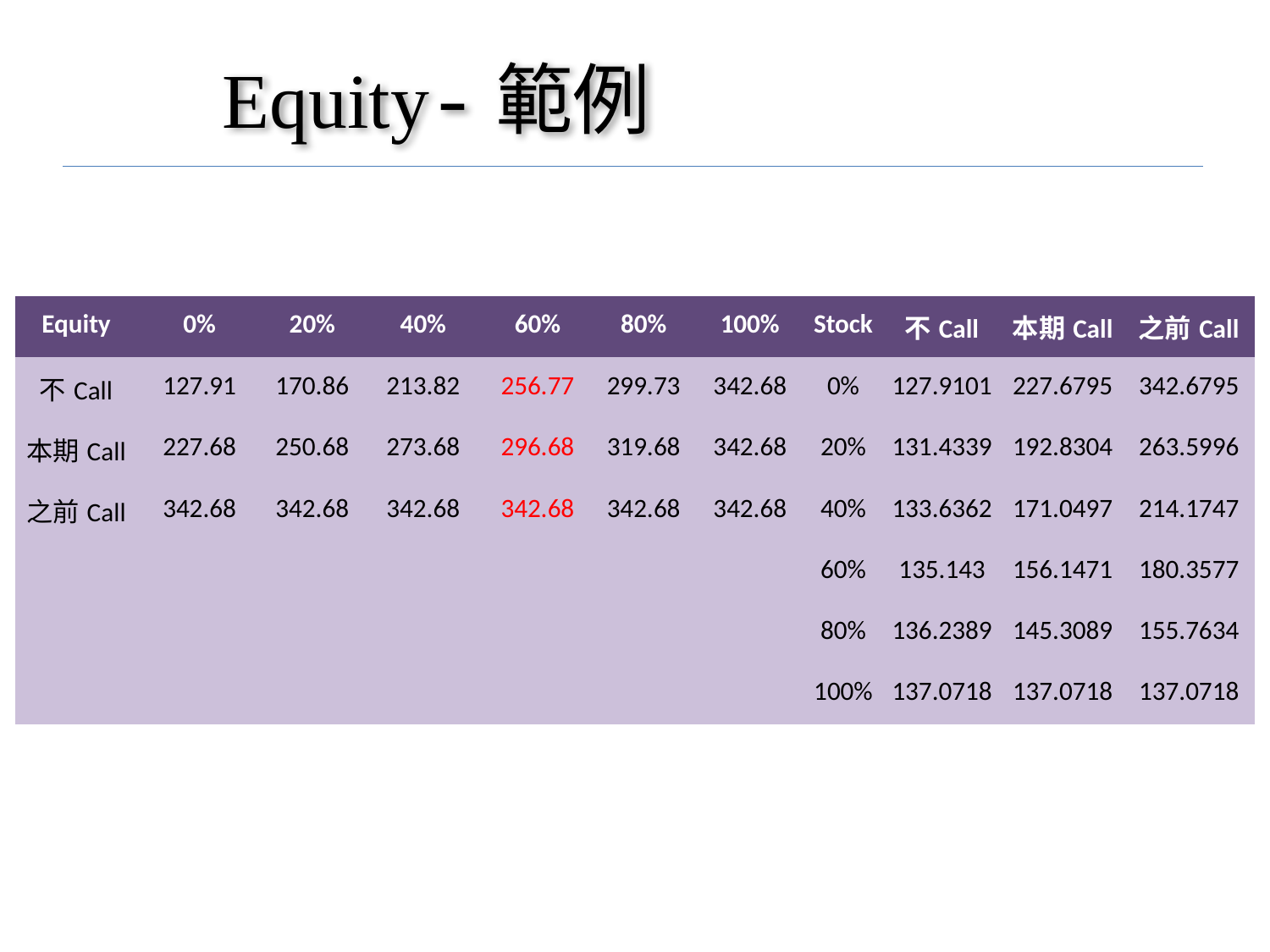

# Equity-範例
| Equity | 0% | 20% | 40% | 60% | 80% | 100% | Stock | 不Call | 本期Call | 之前Call |
| --- | --- | --- | --- | --- | --- | --- | --- | --- | --- | --- |
| 不Call | 127.91 | 170.86 | 213.82 | 256.77 | 299.73 | 342.68 | 0% | 127.9101 | 227.6795 | 342.6795 |
| 本期Call | 227.68 | 250.68 | 273.68 | 296.68 | 319.68 | 342.68 | 20% | 131.4339 | 192.8304 | 263.5996 |
| 之前Call | 342.68 | 342.68 | 342.68 | 342.68 | 342.68 | 342.68 | 40% | 133.6362 | 171.0497 | 214.1747 |
|  |  |  |  |  |  |  | 60% | 135.143 | 156.1471 | 180.3577 |
|  |  |  |  |  |  |  | 80% | 136.2389 | 145.3089 | 155.7634 |
|  |  |  |  |  |  |  | 100% | 137.0718 | 137.0718 | 137.0718 |